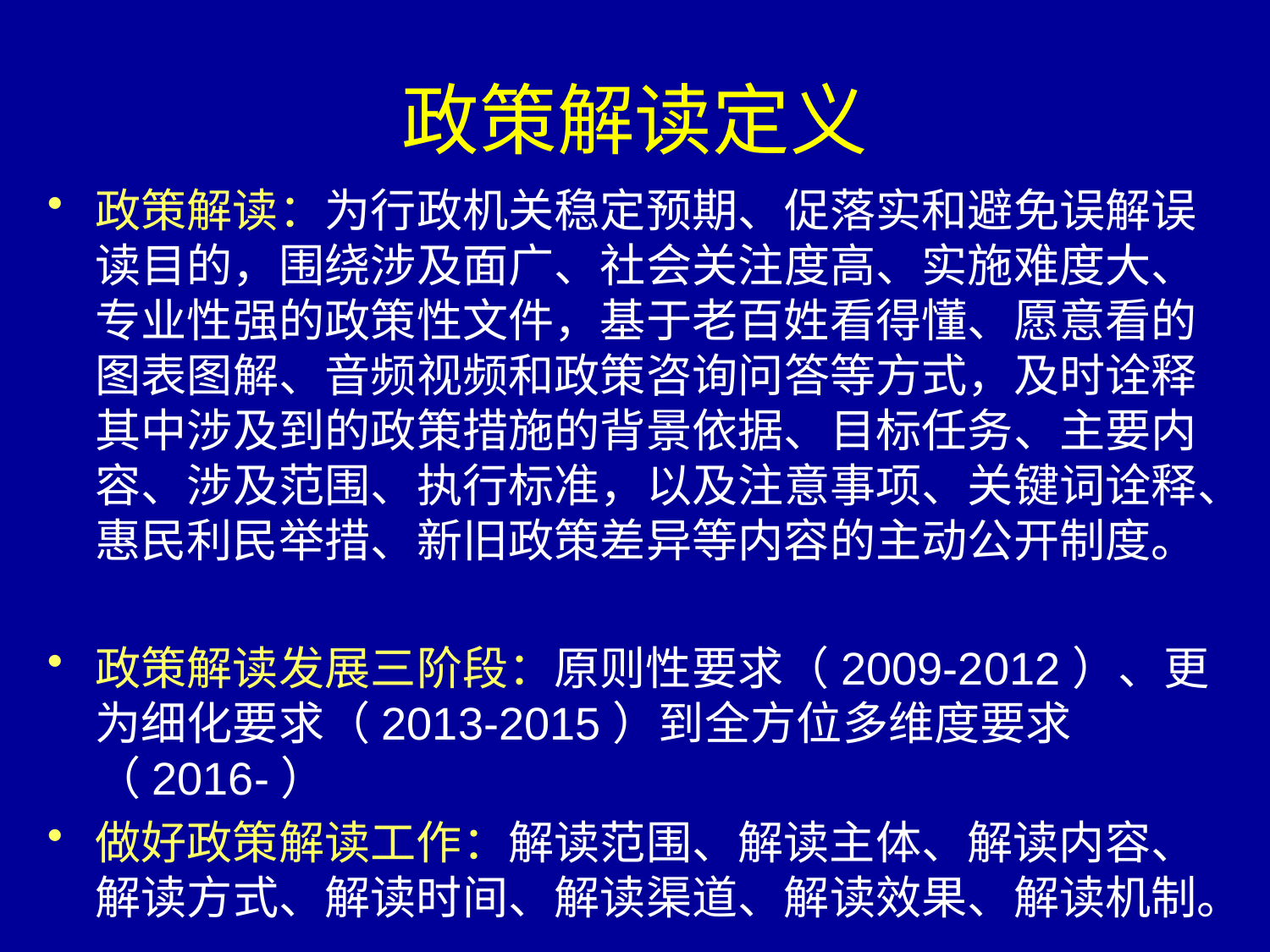

# 政策解读定义
政策解读：为行政机关稳定预期、促落实和避免误解误读目的，围绕涉及面广、社会关注度高、实施难度大、专业性强的政策性文件，基于老百姓看得懂、愿意看的图表图解、音频视频和政策咨询问答等方式，及时诠释其中涉及到的政策措施的背景依据、目标任务、主要内容、涉及范围、执行标准，以及注意事项、关键词诠释、惠民利民举措、新旧政策差异等内容的主动公开制度。

政策解读发展三阶段：原则性要求（2009-2012）、更为细化要求（2013-2015）到全方位多维度要求（2016-）
做好政策解读工作：解读范围、解读主体、解读内容、解读方式、解读时间、解读渠道、解读效果、解读机制。